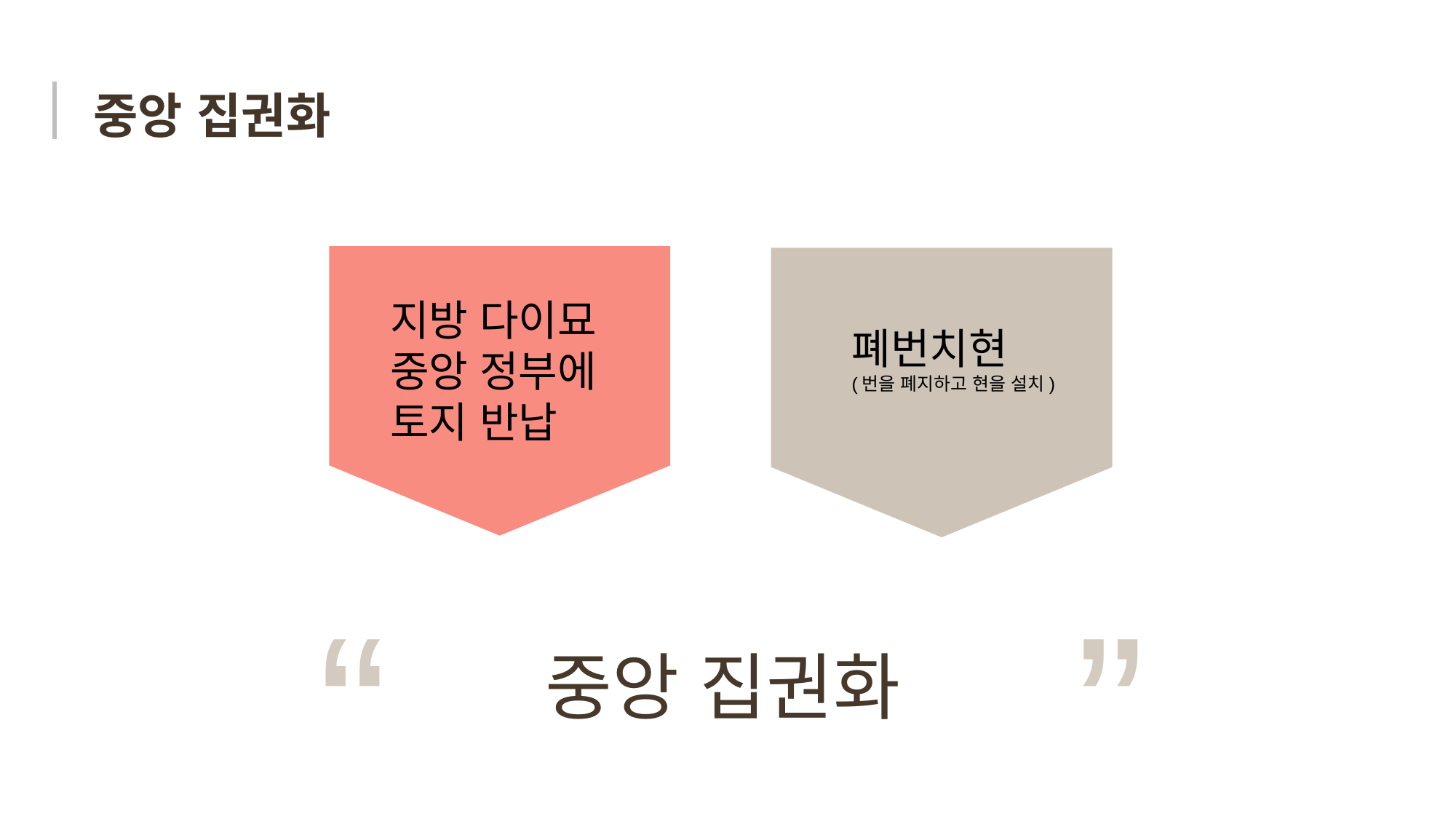

중앙 집권화

지방 다이묘
중앙 정부에
토지 반납
폐번치현
(번을 폐지하고 현을 설치)
“
”
중앙 집권화